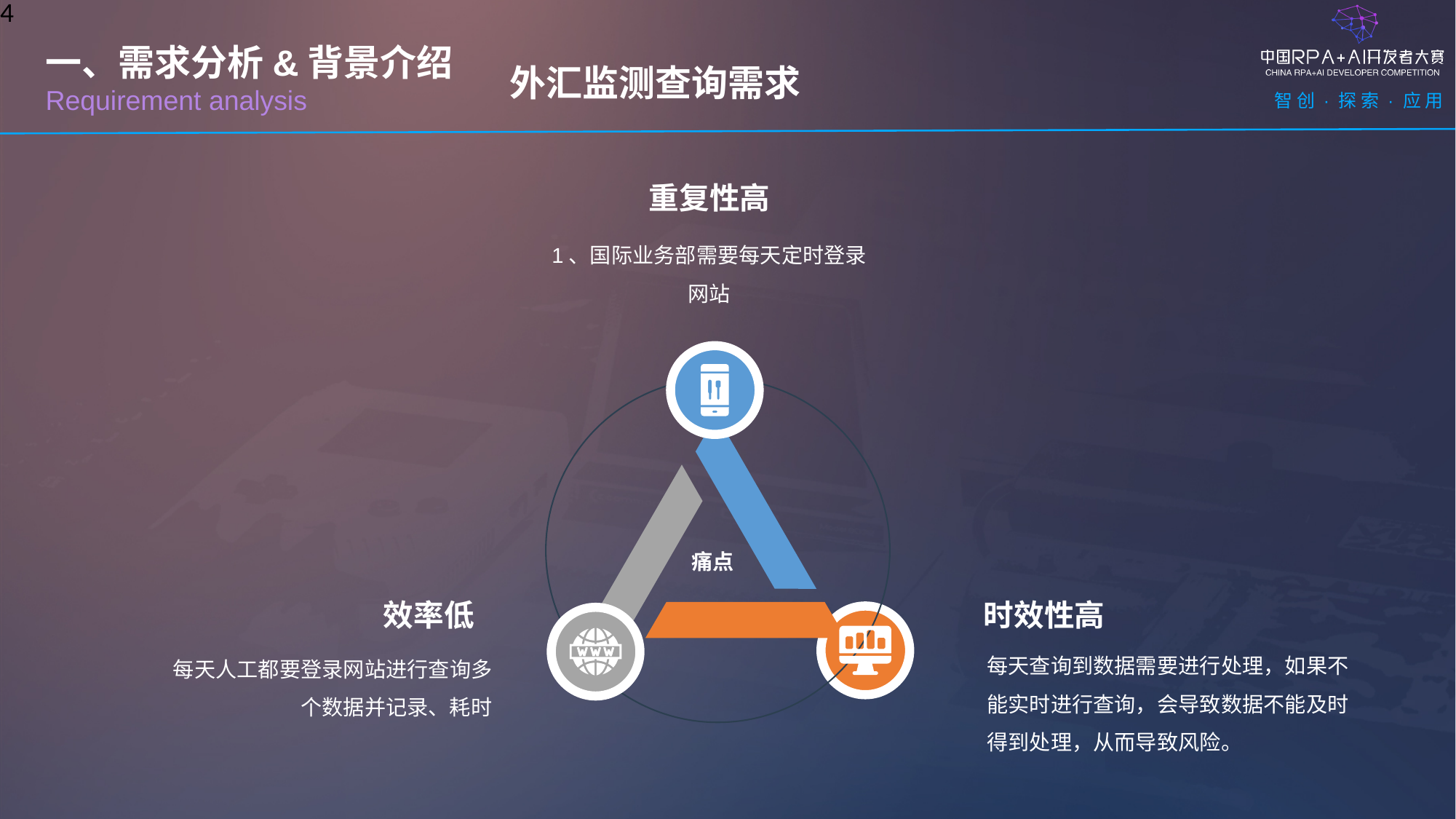

4
外汇监测查询需求

一、需求分析&背景介绍
Requirement analysis
重复性高
1、国际业务部需要每天定时登录网站

痛点

效率低
时效性高
每天查询到数据需要进行处理，如果不能实时进行查询，会导致数据不能及时得到处理，从而导致风险。
每天人工都要登录网站进行查询多个数据并记录、耗时